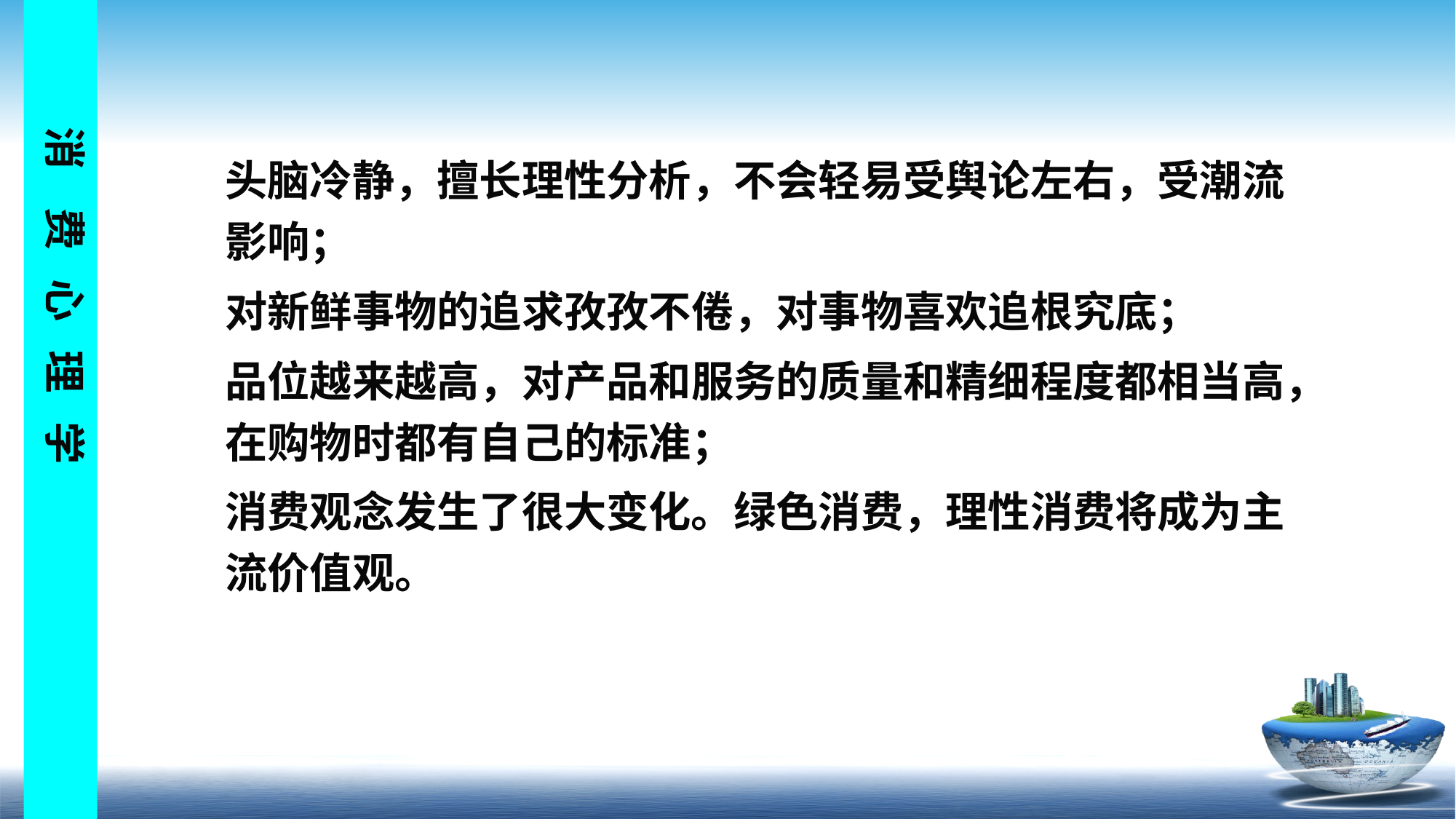

头脑冷静，擅长理性分析，不会轻易受舆论左右，受潮流影响；
对新鲜事物的追求孜孜不倦，对事物喜欢追根究底；
品位越来越高，对产品和服务的质量和精细程度都相当高，在购物时都有自己的标准；
消费观念发生了很大变化。绿色消费，理性消费将成为主流价值观。